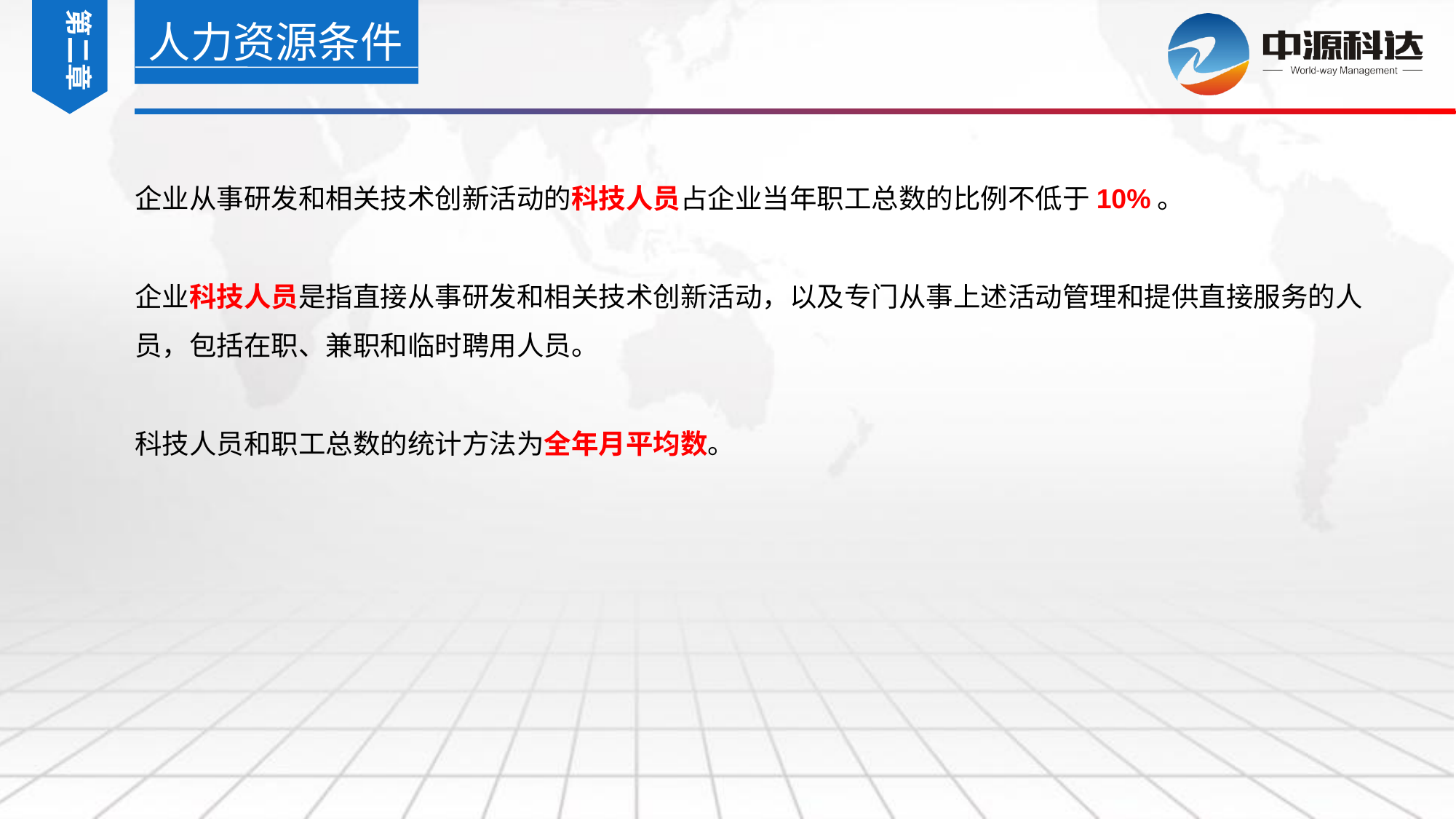

第二章
人力资源条件
企业从事研发和相关技术创新活动的科技人员占企业当年职工总数的比例不低于10%。

企业科技人员是指直接从事研发和相关技术创新活动，以及专门从事上述活动管理和提供直接服务的人员，包括在职、兼职和临时聘用人员。

科技人员和职工总数的统计方法为全年月平均数。